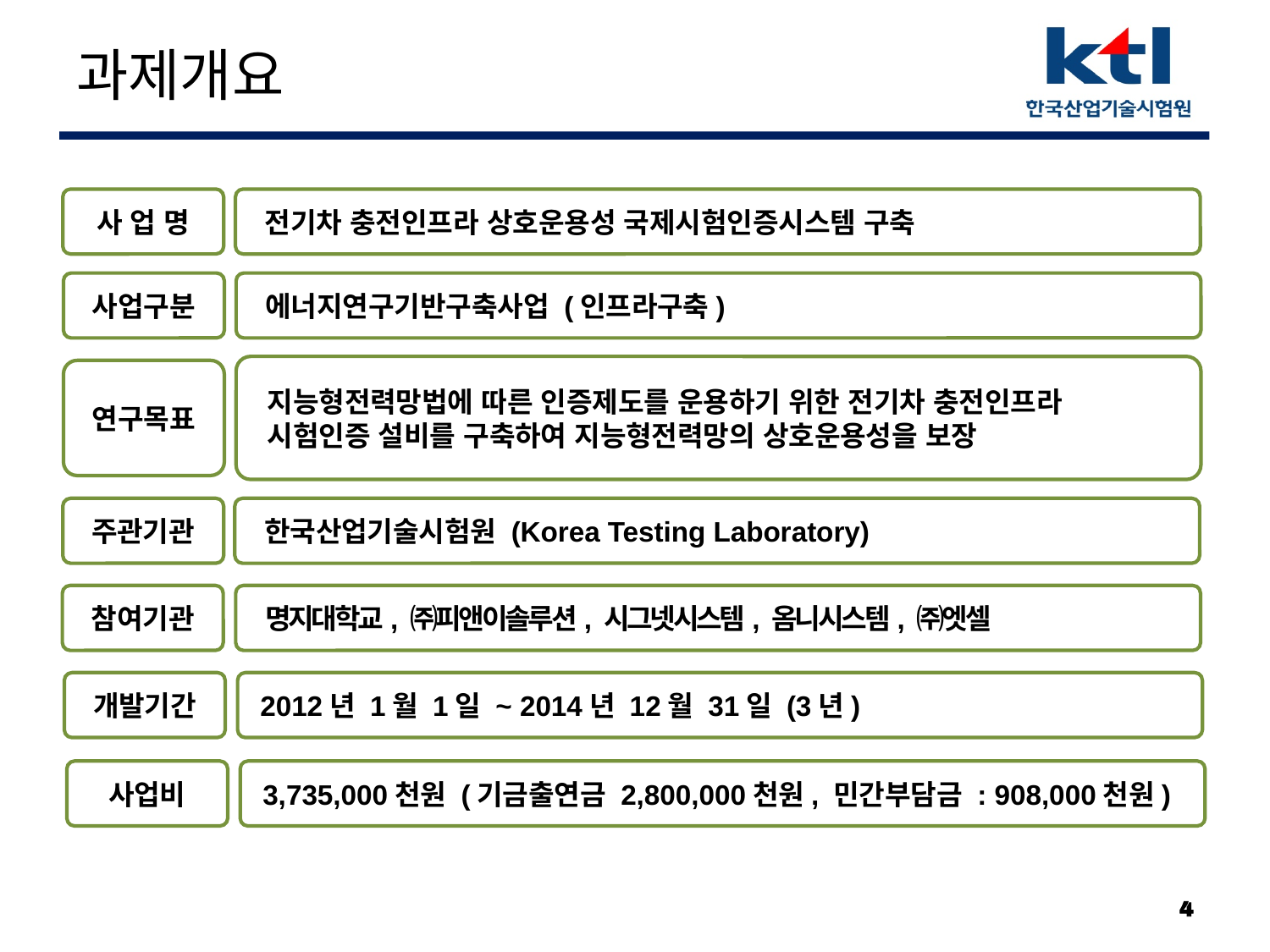

# 과제개요
사 업 명
 전기차 충전인프라 상호운용성 국제시험인증시스템 구축
사업구분
 에너지연구기반구축사업 (인프라구축)
 지능형전력망법에 따른 인증제도를 운용하기 위한 전기차 충전인프라
 시험인증 설비를 구축하여 지능형전력망의 상호운용성을 보장
연구목표
주관기관
 한국산업기술시험원 (Korea Testing Laboratory)
참여기관
 명지대학교, ㈜피앤이솔루션, 시그넷시스템, 옴니시스템, ㈜엣셀
개발기간
 2012년 1월 1일 ~ 2014년 12월 31일 (3년)
사업비
 3,735,000천원 (기금출연금 2,800,000천원, 민간부담금 : 908,000천원)
4